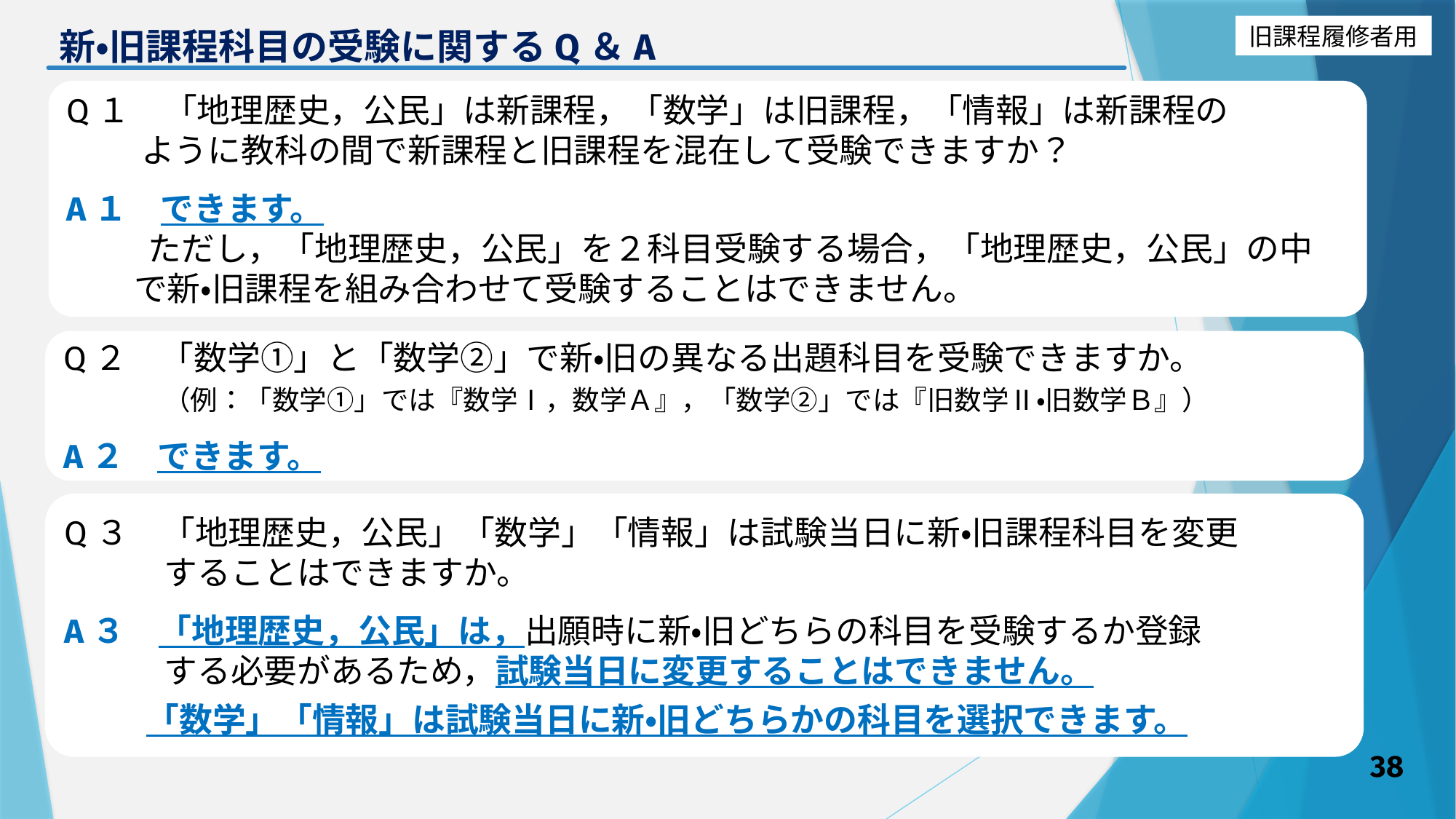

# 新・旧課程科目の受験に関するQ＆A
Q１　「地理歴史，公民」は新課程，「数学」は旧課程，「情報」は新課程の
         ように教科の間で新課程と旧課程を混在して受験できますか？
A１　できます。
　　  ただし，「地理歴史，公民」を２科目受験する場合，「地理歴史，公民」の中
        で新・旧課程を組み合わせて受験することはできません。
Q２　「数学①」と「数学➁」で新・旧の異なる出題科目を受験できますか。
　　　（例：「数学①」では『数学Ⅰ，数学Ａ』，「数学➁」では『旧数学Ⅱ・旧数学Ｂ』）
A２　できます。
Q３　「地理歴史，公民」「数学」「情報」は試験当日に新・旧課程科目を変更
　　　することはできますか。
A３　「地理歴史，公民」は，出願時に新・旧どちらの科目を受験するか登録
　　　する必要があるため，試験当日に変更することはできません。
　  　「数学」「情報」は試験当日に新・旧どちらかの科目を選択できます。
38